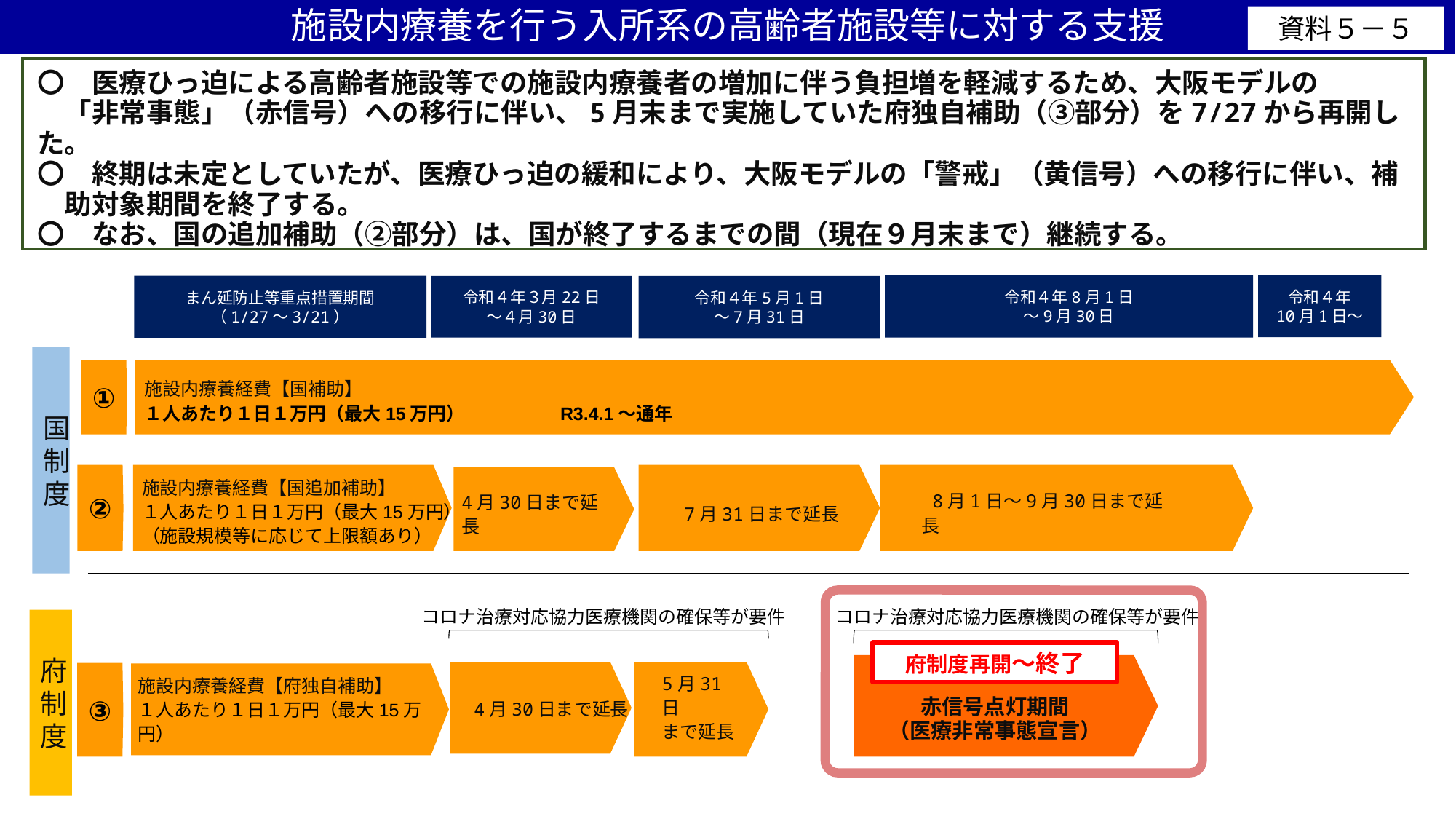

施設内療養を行う入所系の高齢者施設等に対する支援
資料５－５

〇　医療ひっ迫による高齢者施設等での施設内療養者の増加に伴う負担増を軽減するため、大阪モデルの
　「非常事態」（赤信号）への移行に伴い、5月末まで実施していた府独自補助（③部分）を7/27から再開した。
〇　終期は未定としていたが、医療ひっ迫の緩和により、大阪モデルの「警戒」（黄信号）への移行に伴い、補
　助対象期間を終了する。
〇　なお、国の追加補助（②部分）は、国が終了するまでの間（現在９月末まで）継続する。
令和４年8月1日
～9月30日
令和４年
10月1日～
まん延防止等重点措置期間
（1/27～3/21）
令和４年３月22日
～４月30日
令和４年5月1日
～7月31日
国
制
度

施設内療養経費【国補助】
１人あたり１日１万円（最大15万円）　　　　　R3.4.1～通年
①

施設内療養経費【国追加補助】
１人あたり１日１万円（最大15万円）
（施設規模等に応じて上限額あり）
②

4月30日まで延長
  7月31日まで延長

 8月1日～9月30日まで延長

コロナ治療対応協力医療機関の確保等が要件
コロナ治療対応協力医療機関の確保等が要件
府
制
度
府制度再開～終了
  4月30日まで延長

5月31日
まで延長

③

施設内療養経費【府独自補助】
１人あたり１日１万円（最大15万円）
赤信号点灯期間
（医療非常事態宣言）